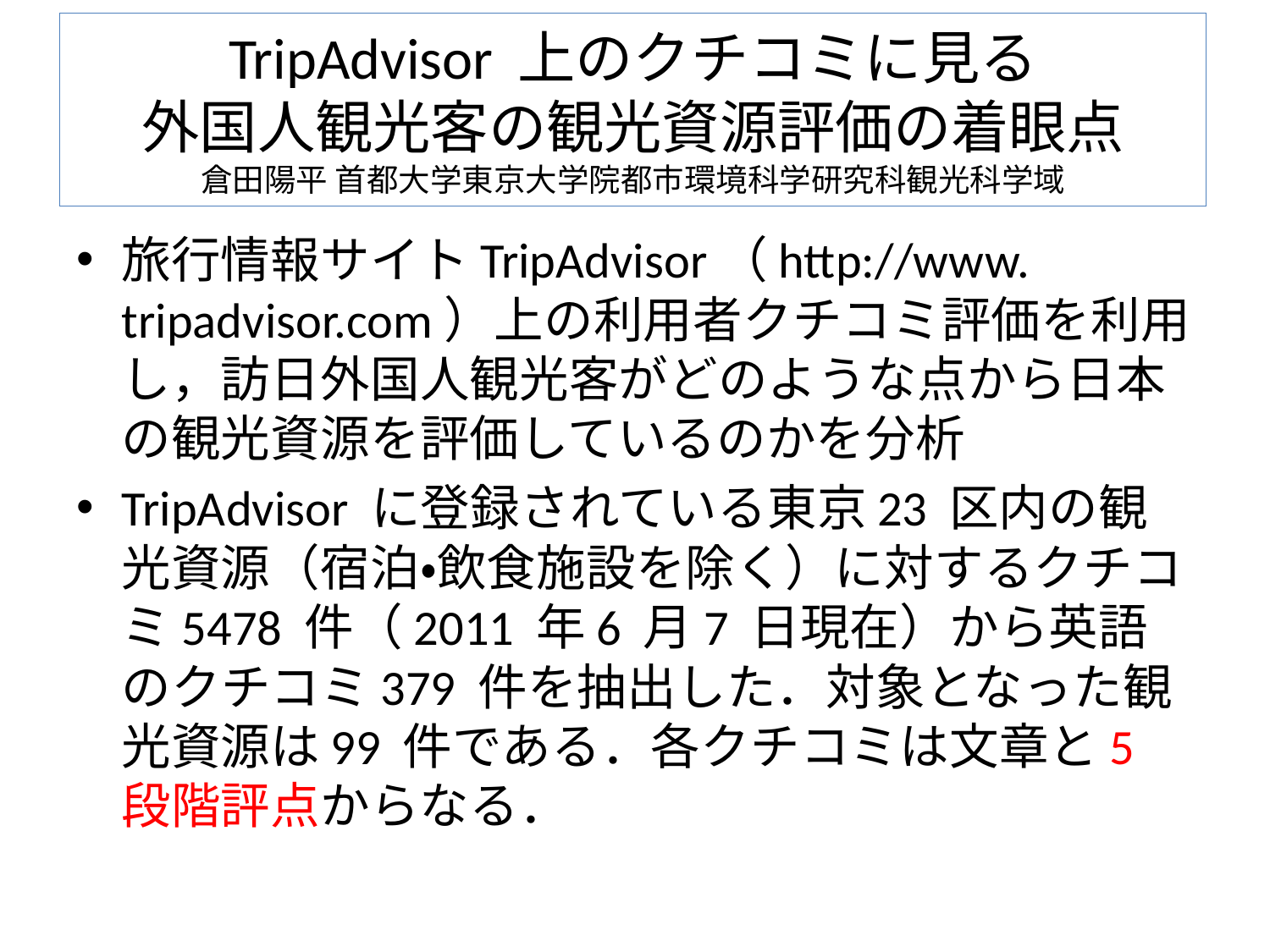

# TripAdvisor 上のクチコミに見る 外国人観光客の観光資源評価の着眼点 倉田陽平 首都大学東京大学院都市環境科学研究科観光科学域
旅行情報サイトTripAdvisor（http://www. tripadvisor.com）上の利用者クチコミ評価を利用し，訪日外国人観光客がどのような点から日本の観光資源を評価しているのかを分析
TripAdvisor に登録されている東京23 区内の観光資源（宿泊・飲食施設を除く）に対するクチコミ5478 件（2011 年6 月7 日現在）から英語のクチコミ379 件を抽出した．対象となった観光資源は99 件である．各クチコミは文章と5 段階評点からなる．